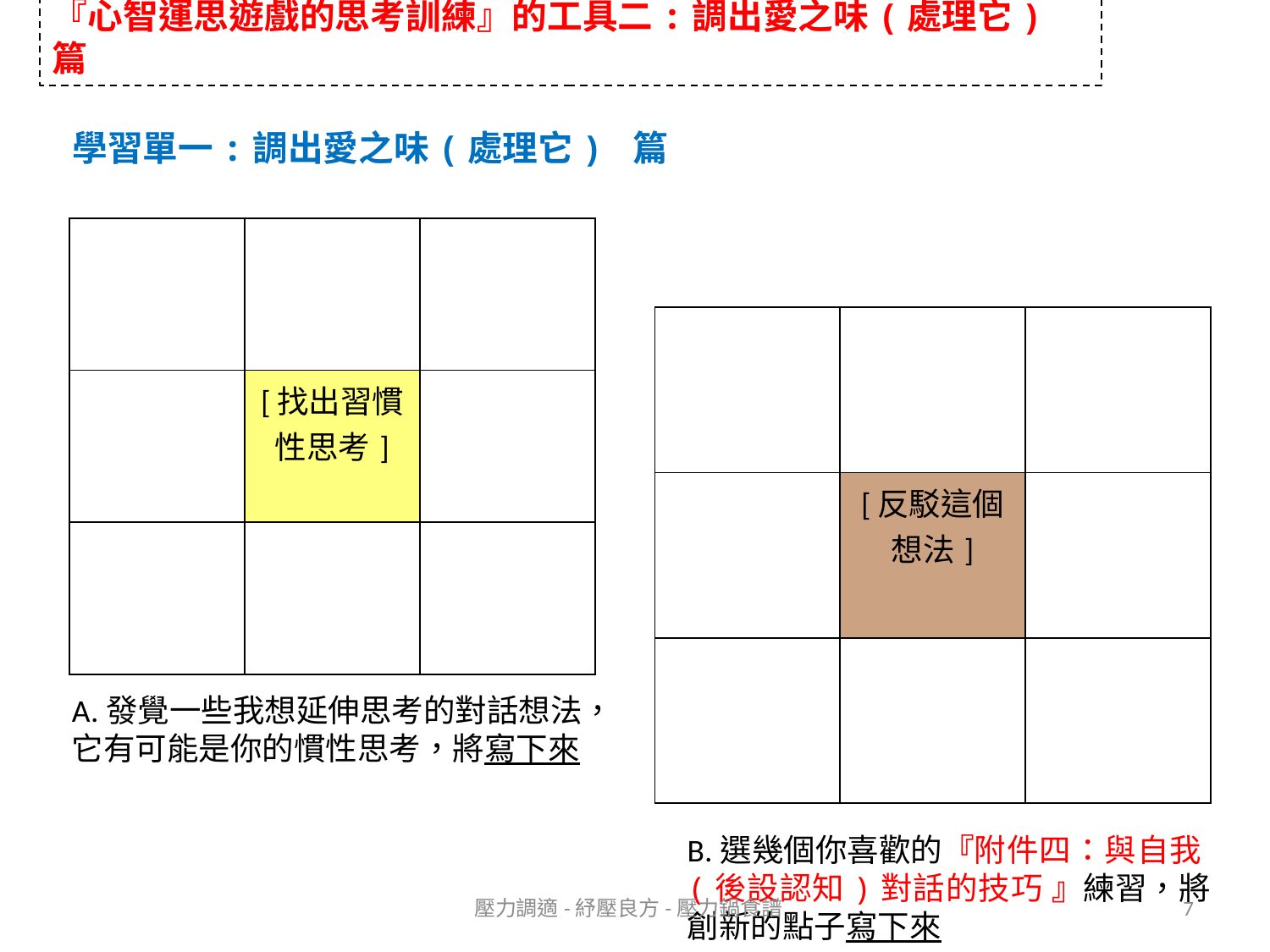

# 『心智運思遊戲的思考訓練』的工具二:調出愛之味(處理它) 篇
學習單一:調出愛之味(處理它) 篇
|  |  |  |
| --- | --- | --- |
|  | [找出習慣性思考] |  |
|  |  |  |
|  |  |  |
| --- | --- | --- |
|  | [反駁這個想法] |  |
|  |  |  |
A.發覺一些我想延伸思考的對話想法，它有可能是你的慣性思考，將寫下來
B.選幾個你喜歡的『附件四：與自我(後設認知)對話的技巧 』練習，將創新的點子寫下來
壓力調適-紓壓良方-壓力鍋食譜
7